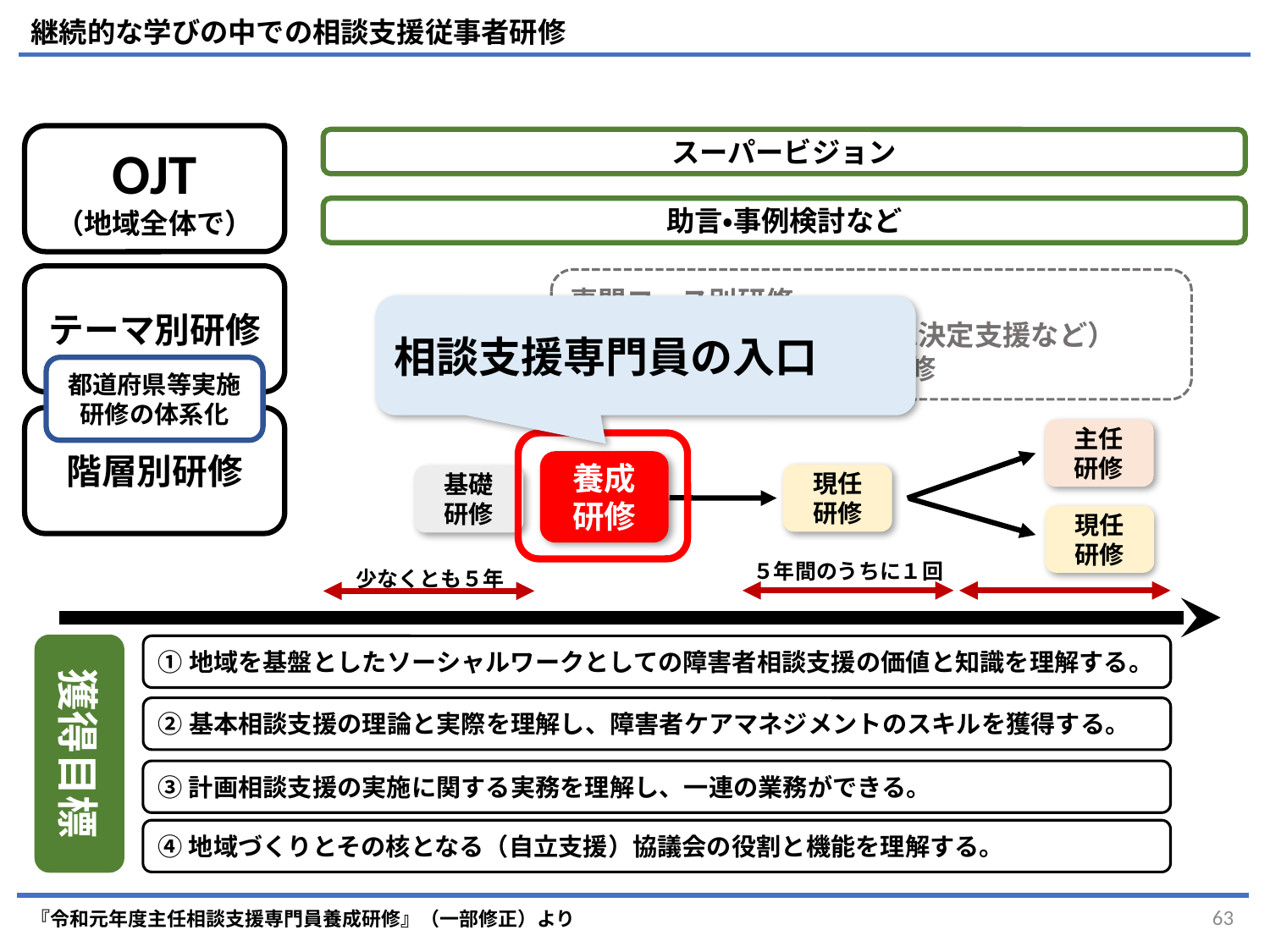

継続的な学びの中での相談支援従事者研修
OJT
（地域全体で）
スーパービジョン
助言・事例検討など
テーマ別研修
専門コース別研修
（精神障害・障害児相談意思決定支援など）
医療的ケア児支援者養成研修
相談支援専門員の入口
獲得目標
①地域を基盤としたソーシャルワークとしての障害者相談支援の価値と知識を理解する。
②基本相談支援の理論と実際を理解し、障害者ケアマネジメントのスキルを獲得する。
③計画相談支援の実施に関する実務を理解し、一連の業務ができる。
④地域づくりとその核となる（自立支援）協議会の役割と機能を理解する。
都道府県等実施研修の体系化
階層別研修
主任
研修

養成
研修
現任
研修
基礎
研修
現任
研修
５年間のうちに１回
少なくとも５年
『令和元年度主任相談支援専門員養成研修』（一部修正）より
63